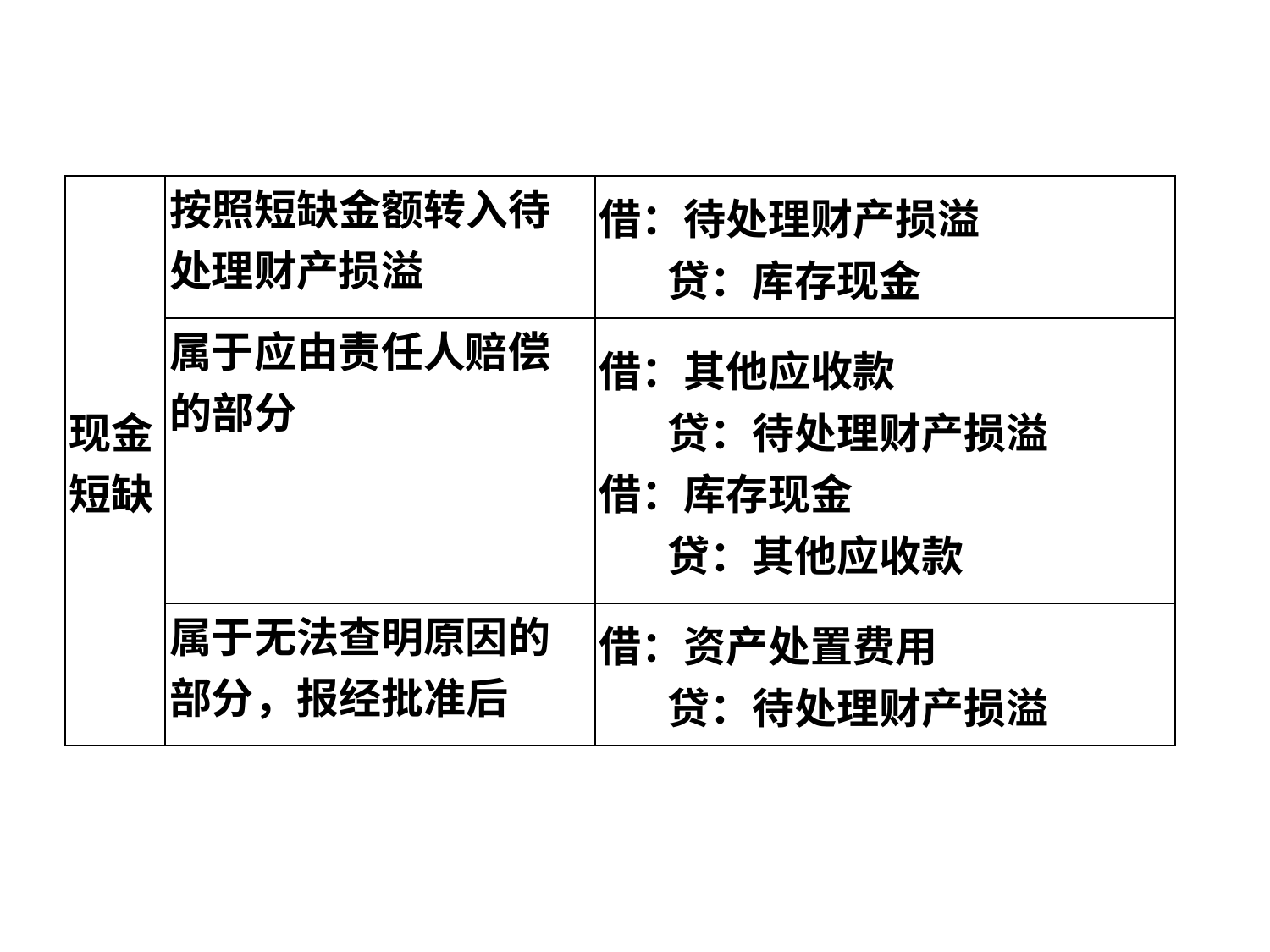

| 现金短缺 | 按照短缺金额转入待处理财产损溢 | 借：待处理财产损溢 贷：库存现金 |
| --- | --- | --- |
|  | 属于应由责任人赔偿的部分 | 借：其他应收款 贷：待处理财产损溢 借：库存现金 贷：其他应收款 |
|  | 属于无法查明原因的部分，报经批准后 | 借：资产处置费用 贷：待处理财产损溢 |
129